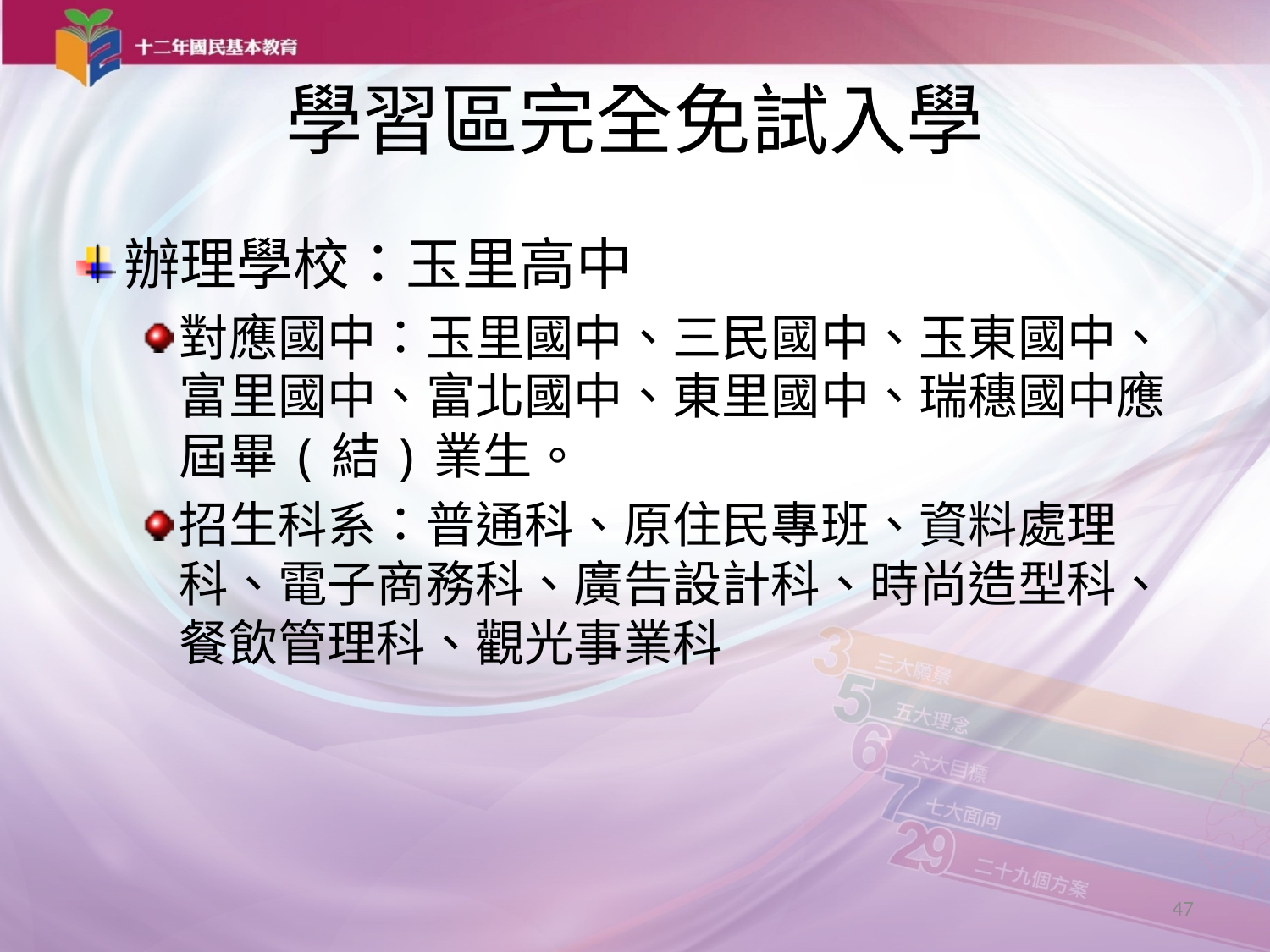

# 學習區完全免試入學
辦理學校：玉里高中
對應國中：玉里國中、三民國中、玉東國中、富里國中、富北國中、東里國中、瑞穗國中應屆畢(結)業生。
招生科系：普通科、原住民專班、資料處理科、電子商務科、廣告設計科、時尚造型科、餐飲管理科、觀光事業科
47